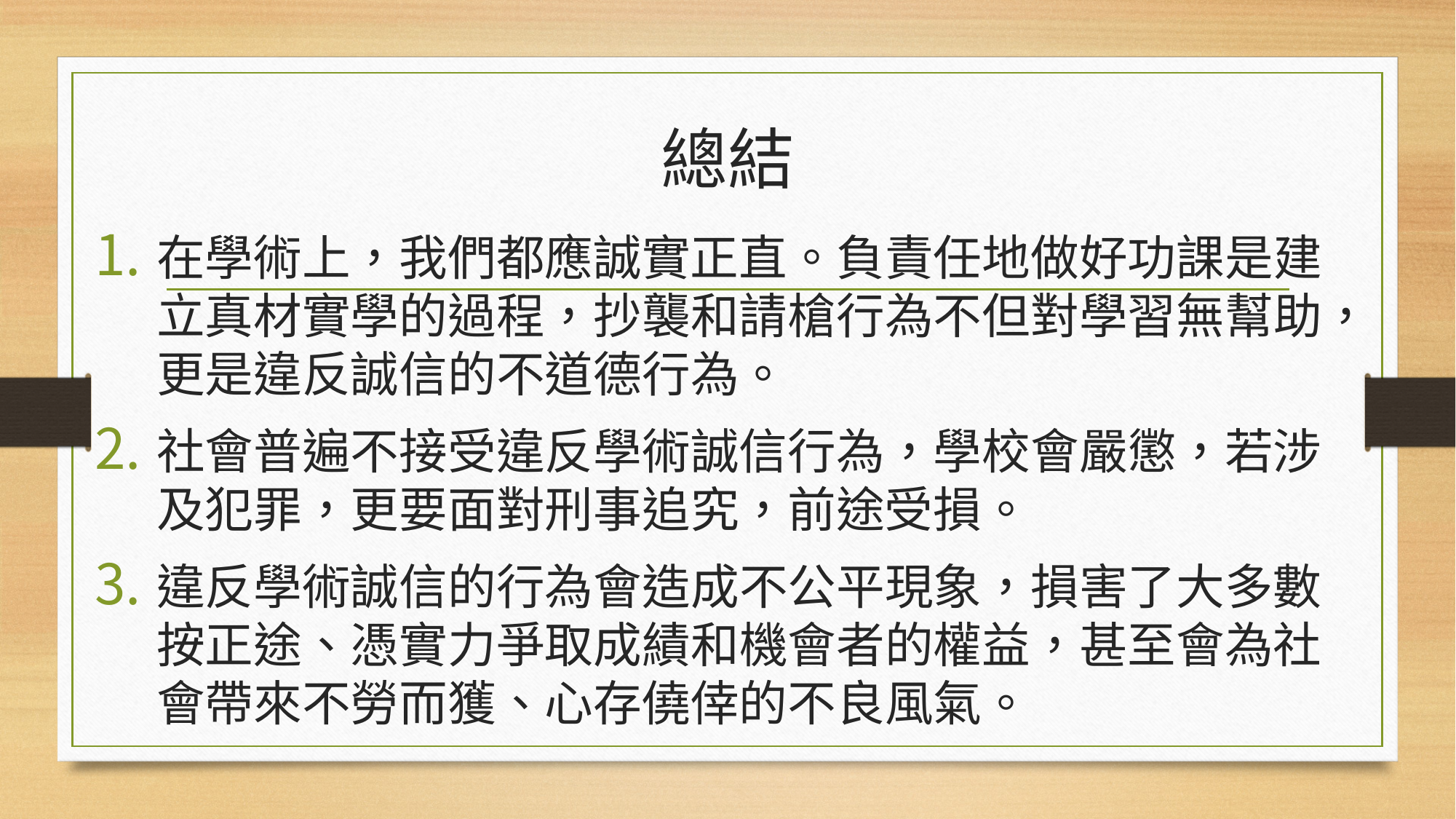

# 總結
在學術上，我們都應誠實正直。負責任地做好功課是建立真材實學的過程，抄襲和請槍行為不但對學習無幫助，更是違反誠信的不道德行為。
社會普遍不接受違反學術誠信行為，學校會嚴懲，若涉及犯罪，更要面對刑事追究，前途受損。
違反學術誠信的行為會造成不公平現象，損害了大多數按正途、憑實力爭取成績和機會者的權益，甚至會為社會帶來不勞而獲、心存僥倖的不良風氣。